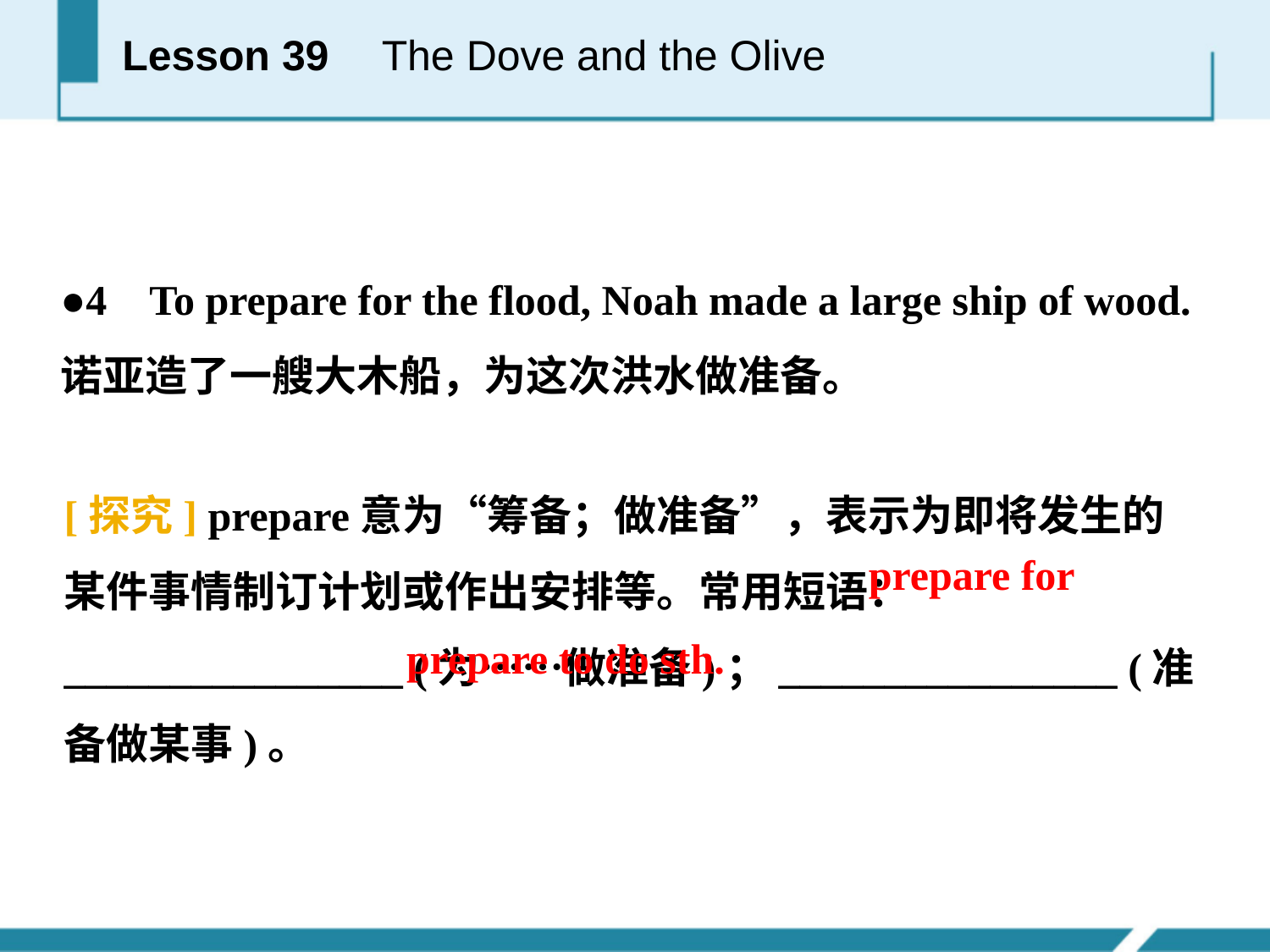

Lesson 39 　The Dove and the Olive
●4    To prepare for the flood, Noah made a large ship of wood.
诺亚造了一艘大木船，为这次洪水做准备。
[探究] prepare意为“筹备；做准备”，表示为即将发生的某件事情制订计划或作出安排等。常用短语：________________ (为……做准备)；________________ (准备做某事)。
prepare for
prepare to do sth.